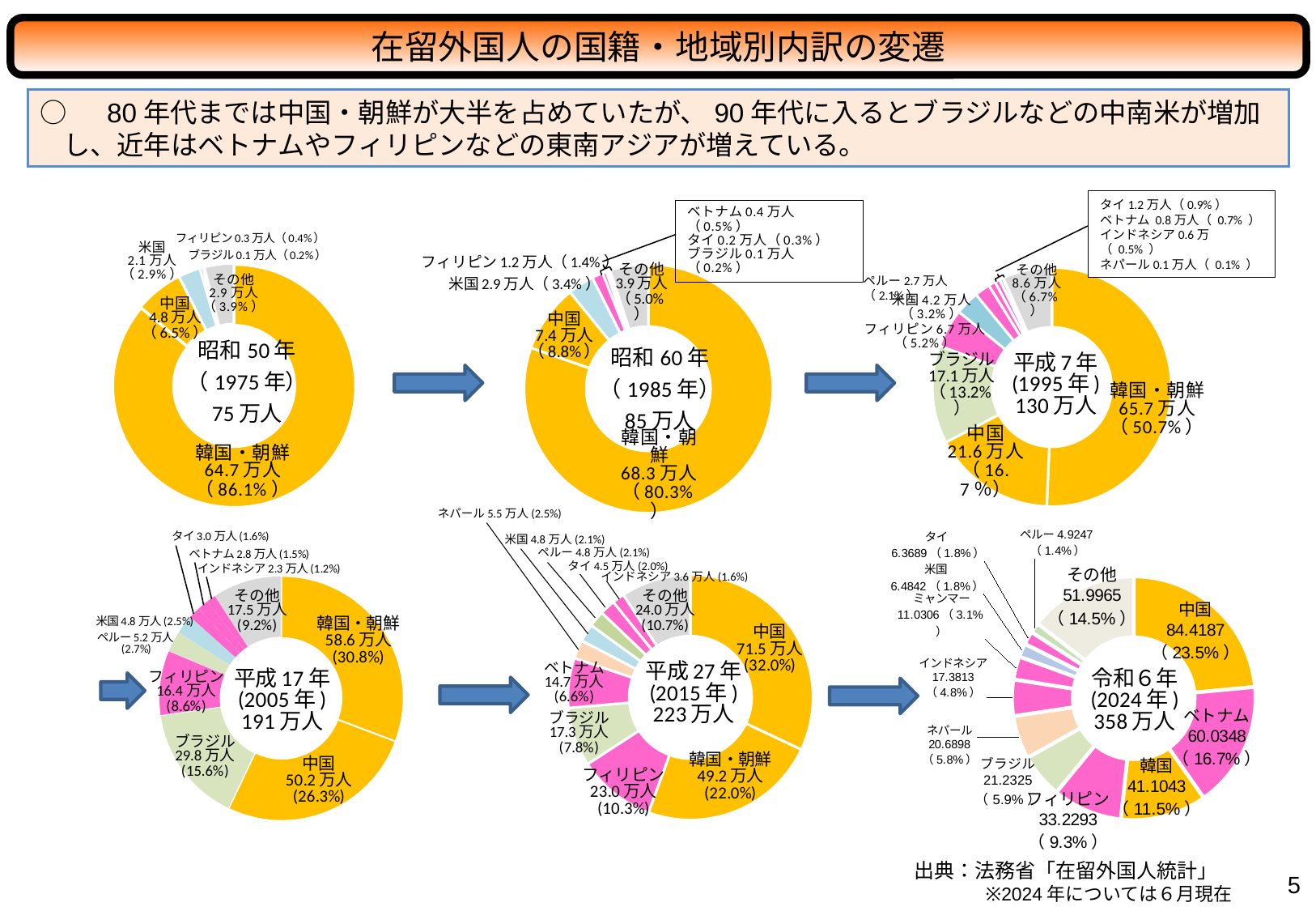

在留外国人の国籍・地域別内訳の変遷
○　80年代までは中国・朝鮮が大半を占めていたが、90年代に入るとブラジルなどの中南米が増加し、近年はベトナムやフィリピンなどの東南アジアが増えている。
米国5.2万人(2.3%)
ネパール5.5万人(2.5%)
米国4.8万人(2.1%)
ペルー4.8万人(2.1%)
タイ4.5万人(2.0%)

### Chart

| Category |  |
|---|---|
| 中国 | 714570.0 |
| 韓国・朝鮮 | 525650.0 |
| フィリピン | 229595.0 |
| ブラジル | 173437.0 |
| ベトナム | 146956.0 |
| ネパール | 54775.0 |
| 米国 | 52271.0 |
| ペルー | 47721.0 |
| タイ | 45379.0 |
| インドネシア | 35910.0 |
| その他 | 205925.0 |
インドネシア3.6万人(1.6%)

[unsupported chart]

タイ1.2万人（0.9%）
ベトナム 0.8万人（ 0.7% ）
インドネシア0.6万（ 0.5% ）
ネパール0.1万人（ 0.1% ）

### Chart

| Category |  |
|---|---|
| 韓国・朝鮮 | 657180.0 |
| 中国 | 216042.0 |
| ブラジル | 171766.0 |
| フィリピン | 67641.0 |
| 米国 | 42114.0 |
| ペルー | 27235.0 |
| タイ | 12148.0 |
| ベトナム | 8880.0 |
| インドネシア | 6050.0 |
| ネパール | 1061.0 |
| その他 | 86445.0 |
ペルー2.7万人（2.1%）

[unsupported chart]

### Chart

| Category |  |
|---|---|
| 韓国・朝鮮 | 586400.0 |
| 中国 | 501960.0 |
| ブラジル | 298382.0 |
| フィリピン | 163890.0 |
| ペルー | 52217.0 |
| 米国 | 48376.0 |
| タイ | 29599.0 |
| ベトナム | 27990.0 |
| インドネシア | 22980.0 |
| 英国 | 0.0 |
| その他 | 174895.0 |

### Chart

| Category |  |
|---|---|
| 中国 | 84.4187 |
| ベトナム | 60.0348 |
| 韓国 | 41.1043 |
| フィリピン | 33.2293 |
| ブラジル | 21.2325 |
| ネパール | 20.6898 |
| インドネシア | 17.3813 |
| ミャンマー | 11.0306 |
| 米国 | 6.4842 |
| タイ | 6.3689 |
| ペルー | 4.9247 |
| その他 | 51.9965 |

出典：法務省「在留外国人統計」
5
※2024年については６月現在